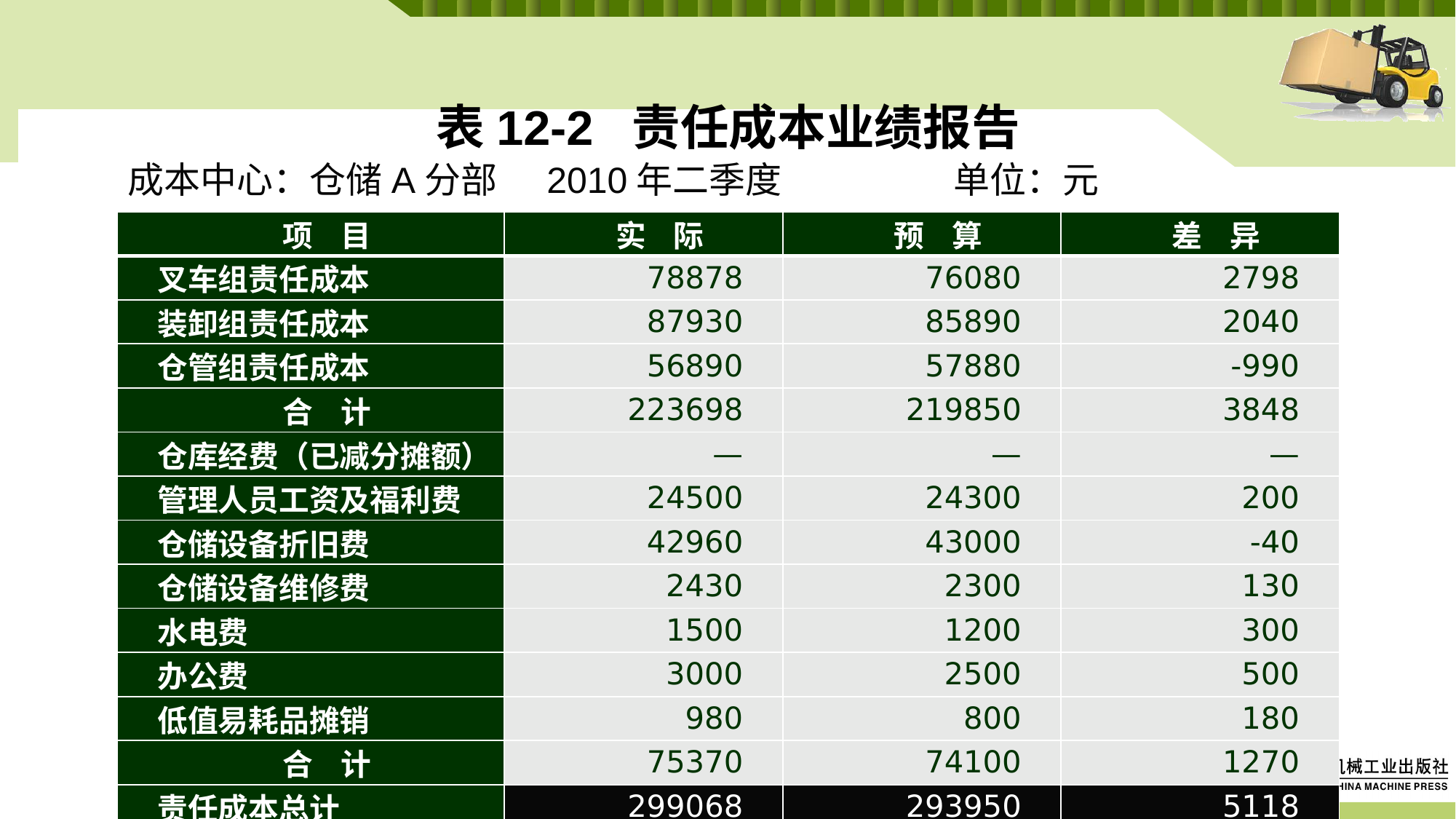

# 表12-2  责任成本业绩报告
成本中心：仓储A分部     2010年二季度                     单位：元
| 项 目 | 实 际 | 预 算 | 差 异 |
| --- | --- | --- | --- |
| 叉车组责任成本 | 78878 | 76080 | 2798 |
| 装卸组责任成本 | 87930 | 85890 | 2040 |
| 仓管组责任成本 | 56890 | 57880 | -990 |
| 合 计 | 223698 | 219850 | 3848 |
| 仓库经费（已减分摊额） | — | — | — |
| 管理人员工资及福利费 | 24500 | 24300 | 200 |
| 仓储设备折旧费 | 42960 | 43000 | -40 |
| 仓储设备维修费 | 2430 | 2300 | 130 |
| 水电费 | 1500 | 1200 | 300 |
| 办公费 | 3000 | 2500 | 500 |
| 低值易耗品摊销 | 980 | 800 | 180 |
| 合 计 | 75370 | 74100 | 1270 |
| 责任成本总计 | 299068 | 293950 | 5118 |
| 成本变动率（%） | — | — | 1.74 |